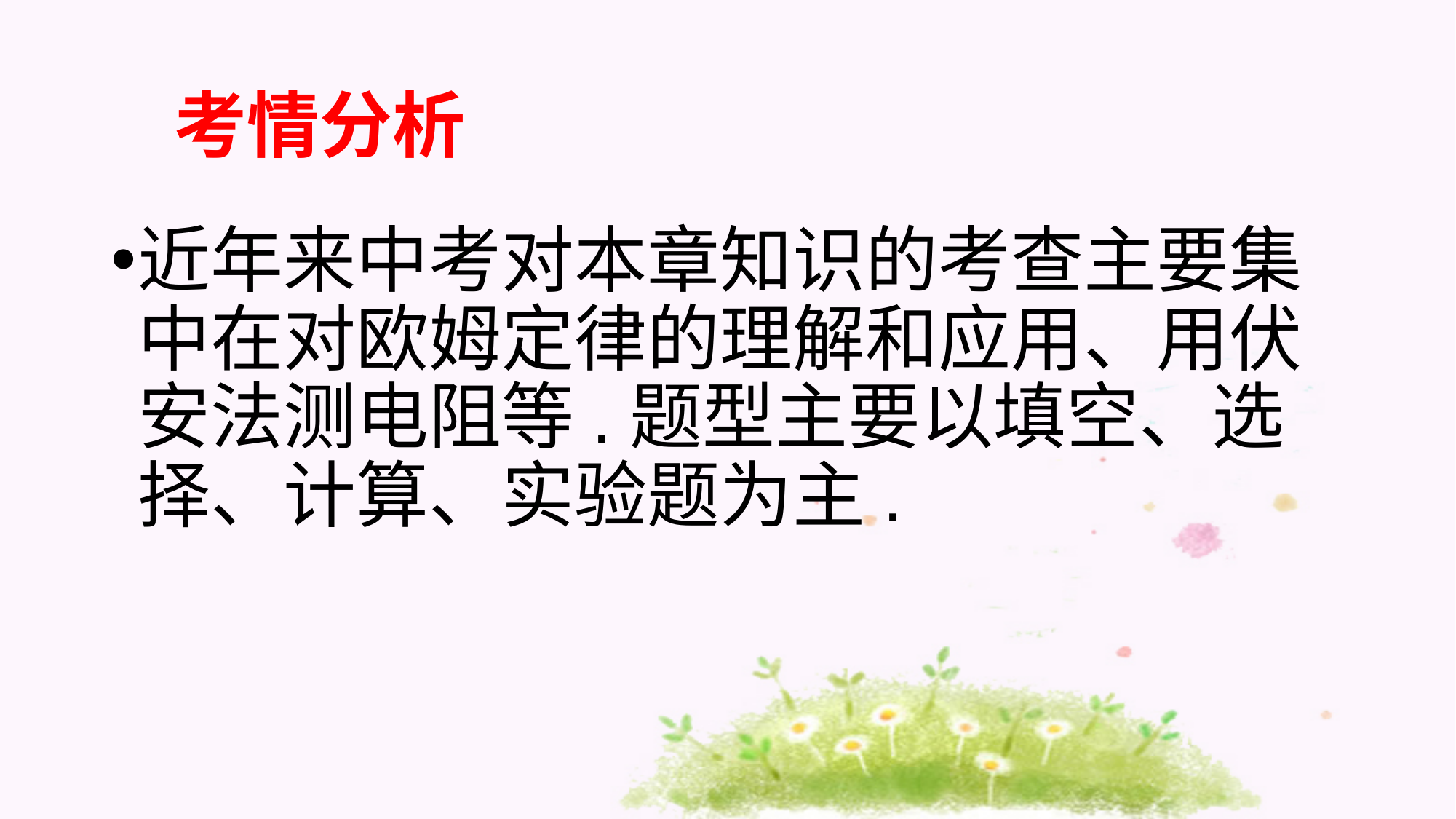

#
考情分析
近年来中考对本章知识的考查主要集中在对欧姆定律的理解和应用、用伏安法测电阻等.题型主要以填空、选择、计算、实验题为主.